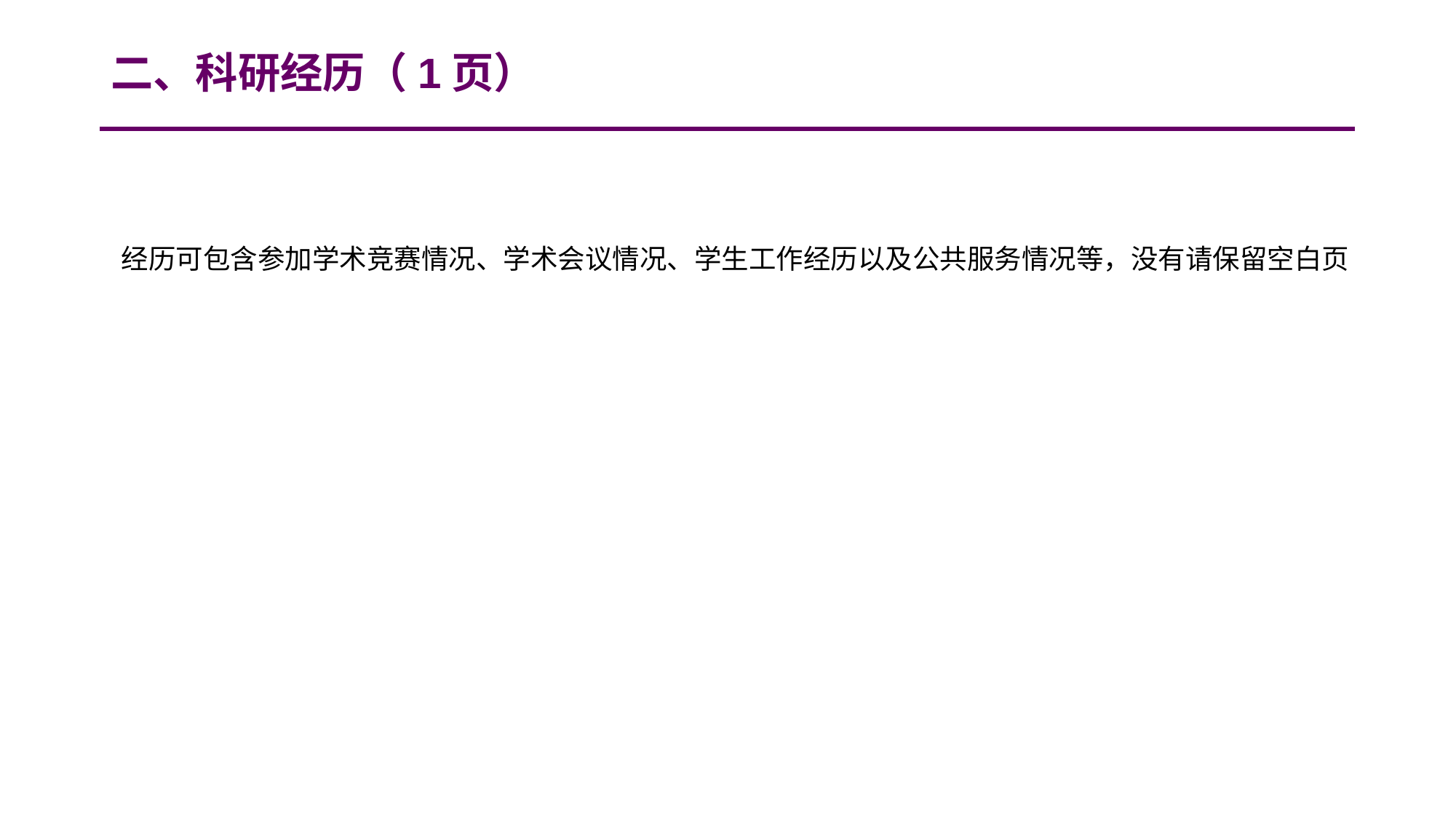

# 二、科研经历（1页）

经历可包含参加学术竞赛情况、学术会议情况、学生工作经历以及公共服务情况等，没有请保留空白页